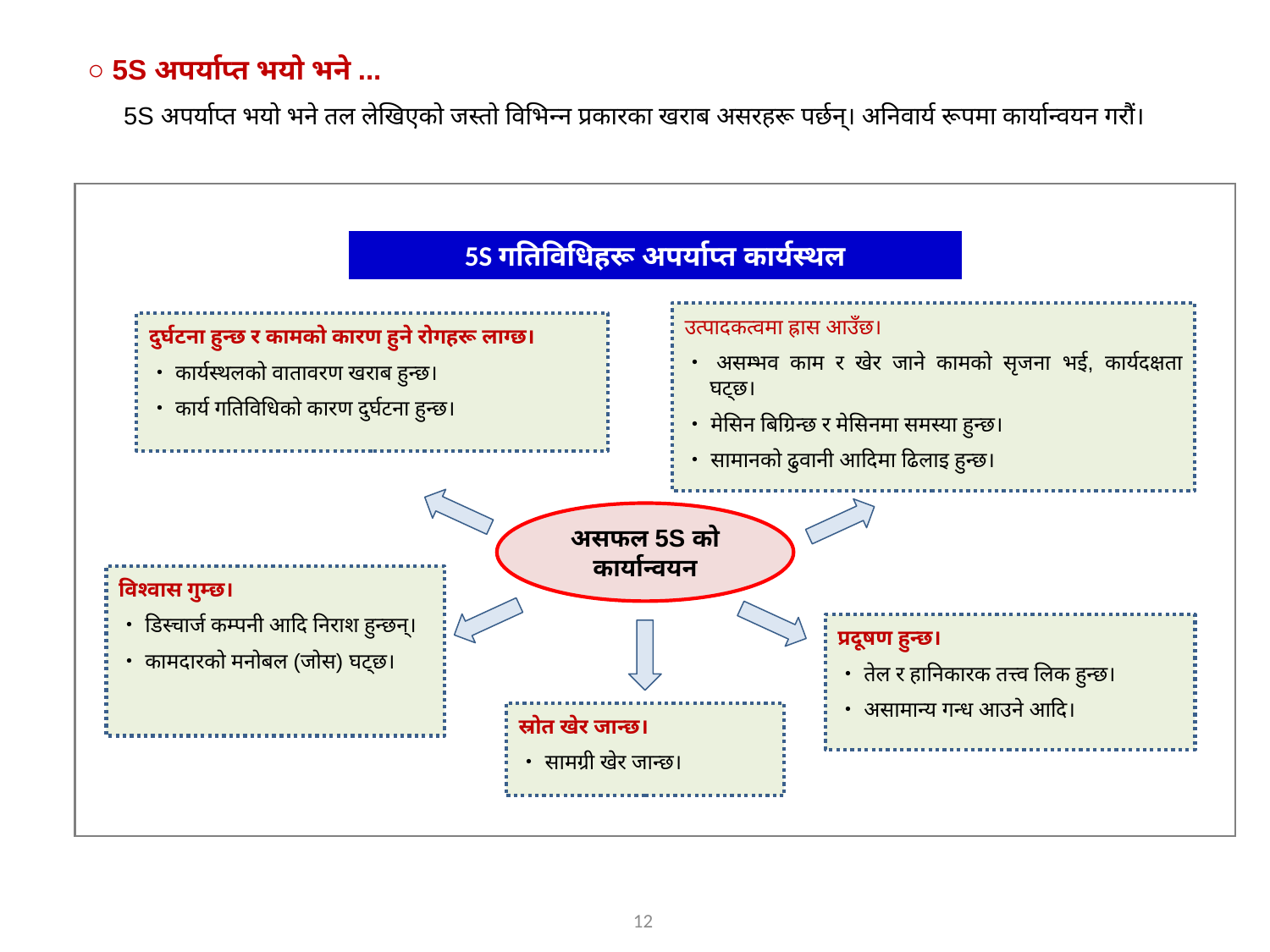

○ 5S अपर्याप्त भयो भने ...
　 5S अपर्याप्त भयो भने तल लेखिएको जस्तो विभिन्न प्रकारका खराब असरहरू पर्छन्। अनिवार्य रूपमा कार्यान्वयन गरौं।

5S गतिविधिहरू अपर्याप्त कार्यस्थल
उत्पादकत्वमा ह्रास आउँछ।
・असम्भव काम र खेर जाने कामको सृजना भई, कार्यदक्षता घट्छ।
・मेसिन बिग्रिन्छ र मेसिनमा समस्या हुन्छ।
・सामानको ढुवानी आदिमा ढिलाइ हुन्छ।
दुर्घटना हुन्छ र कामको कारण हुने रोगहरू लाग्छ।
・कार्यस्थलको वातावरण खराब हुन्छ।
・कार्य गतिविधिको कारण दुर्घटना हुन्छ।

असफल 5S को कार्यान्वयन

विश्वास गुम्छ।
・डिस्चार्ज कम्पनी आदि निराश हुन्छन्।
・कामदारको मनोबल (जोस) घट्छ।

प्रदूषण हुन्छ।
・तेल र हानिकारक तत्त्व लिक हुन्छ।
・असामान्य गन्ध आउने आदि।

स्रोत खेर जान्छ।
・सामग्री खेर जान्छ।
12